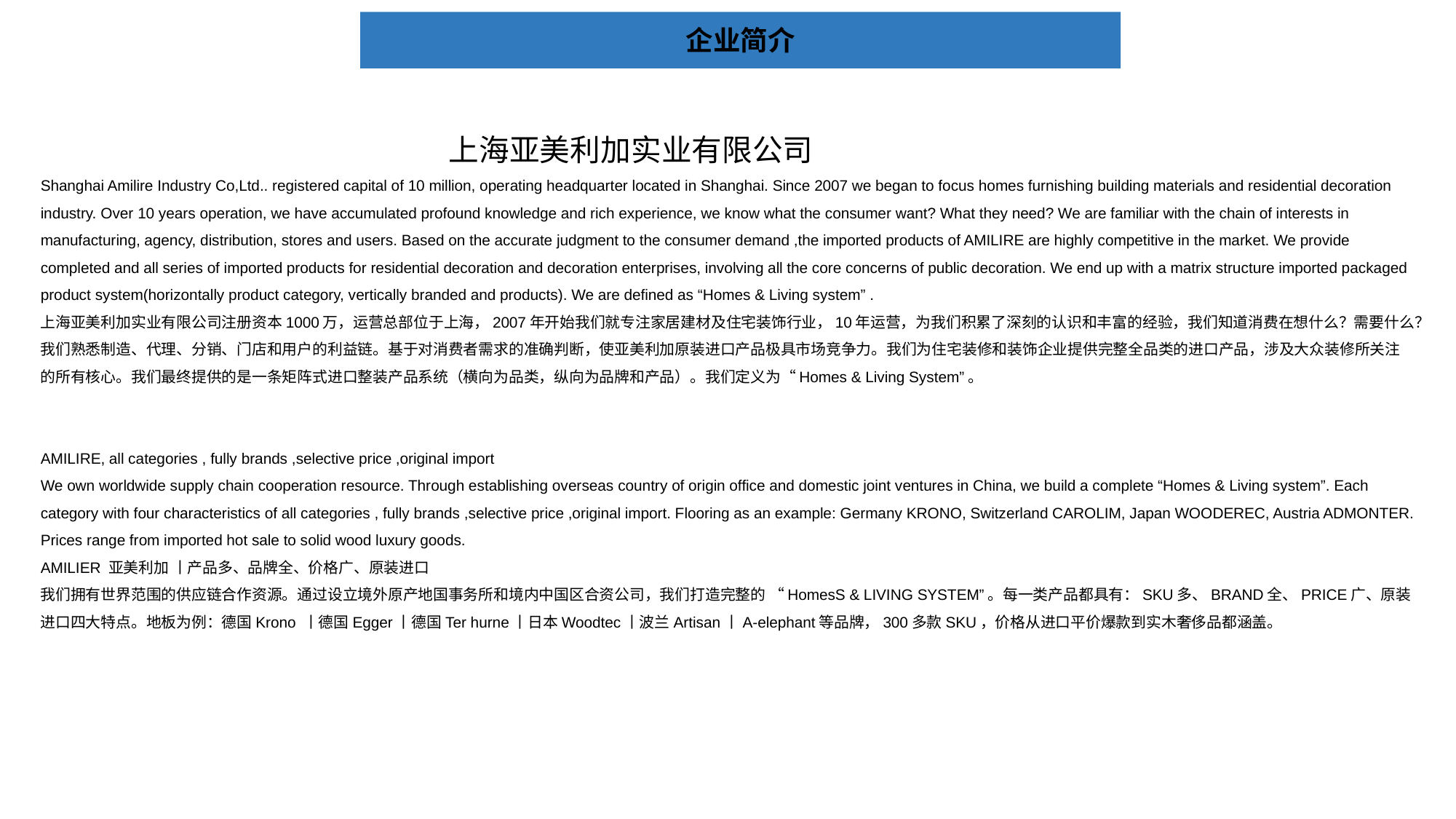

企业简介
# 公司简介

                                                                                                                   上海亚美利加实业有限公司
Shanghai Amilire Industry Co,Ltd.. registered capital of 10 million, operating headquarter located in Shanghai. Since 2007 we began to focus homes furnishing building materials and residential decoration industry. Over 10 years operation, we have accumulated profound knowledge and rich experience, we know what the consumer want? What they need? We are familiar with the chain of interests in manufacturing, agency, distribution, stores and users. Based on the accurate judgment to the consumer demand ,the imported products of AMILIRE are highly competitive in the market. We provide completed and all series of imported products for residential decoration and decoration enterprises, involving all the core concerns of public decoration. We end up with a matrix structure imported packaged product system(horizontally product category, vertically branded and products). We are defined as “Homes & Living system” .
上海亚美利加实业有限公司注册资本1000万，运营总部位于上海，2007年开始我们就专注家居建材及住宅装饰行业，10年运营，为我们积累了深刻的认识和丰富的经验，我们知道消费在想什么？需要什么？我们熟悉制造、代理、分销、门店和用户的利益链。基于对消费者需求的准确判断，使亚美利加原装进口产品极具市场竞争力。我们为住宅装修和装饰企业提供完整全品类的进口产品，涉及大众装修所关注的所有核心。我们最终提供的是一条矩阵式进口整装产品系统（横向为品类，纵向为品牌和产品）。我们定义为“Homes & Living System”。

AMILIRE, all categories , fully brands ,selective price ,original import
We own worldwide supply chain cooperation resource. Through establishing overseas country of origin office and domestic joint ventures in China, we build a complete “Homes & Living system”. Each category with four characteristics of all categories , fully brands ,selective price ,original import. Flooring as an example: Germany KRONO, Switzerland CAROLIM, Japan WOODEREC, Austria ADMONTER. Prices range from imported hot sale to solid wood luxury goods.
AMILIER 亚美利加 丨产品多、品牌全、价格广、原装进口
我们拥有世界范围的供应链合作资源。通过设立境外原产地国事务所和境内中国区合资公司，我们打造完整的 “HomesS & LIVING SYSTEM”。每一类产品都具有：SKU多、BRAND全、PRICE广、原装进口四大特点。地板为例：德国Krono 丨德国Egger丨德国Ter hurne丨日本Woodtec丨波兰Artisan丨A-elephant等品牌，300多款SKU，价格从进口平价爆款到实木奢侈品都涵盖。